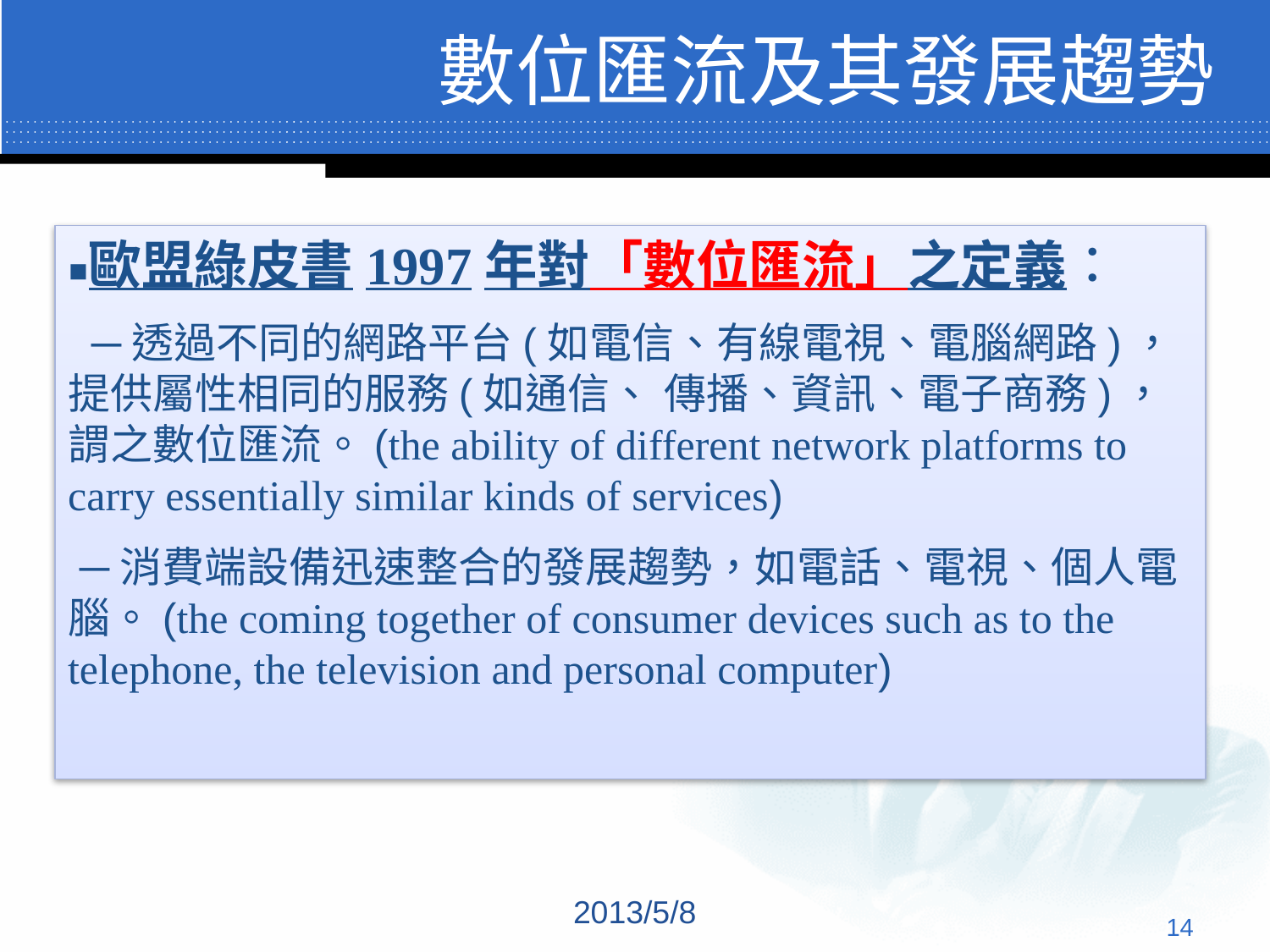

# 數位匯流及其發展趨勢
歐盟綠皮書1997年對「數位匯流」之定義：
  ─透過不同的網路平台(如電信、有線電視、電腦網路)，提供屬性相同的服務(如通信、 傳播、資訊、電子商務)，謂之數位匯流。(the ability of different network platforms to carry essentially similar kinds of services)
 ─消費端設備迅速整合的發展趨勢，如電話、電視、個人電腦。(the coming together of consumer devices such as to the telephone, the television and personal computer)

2013/5/8
14